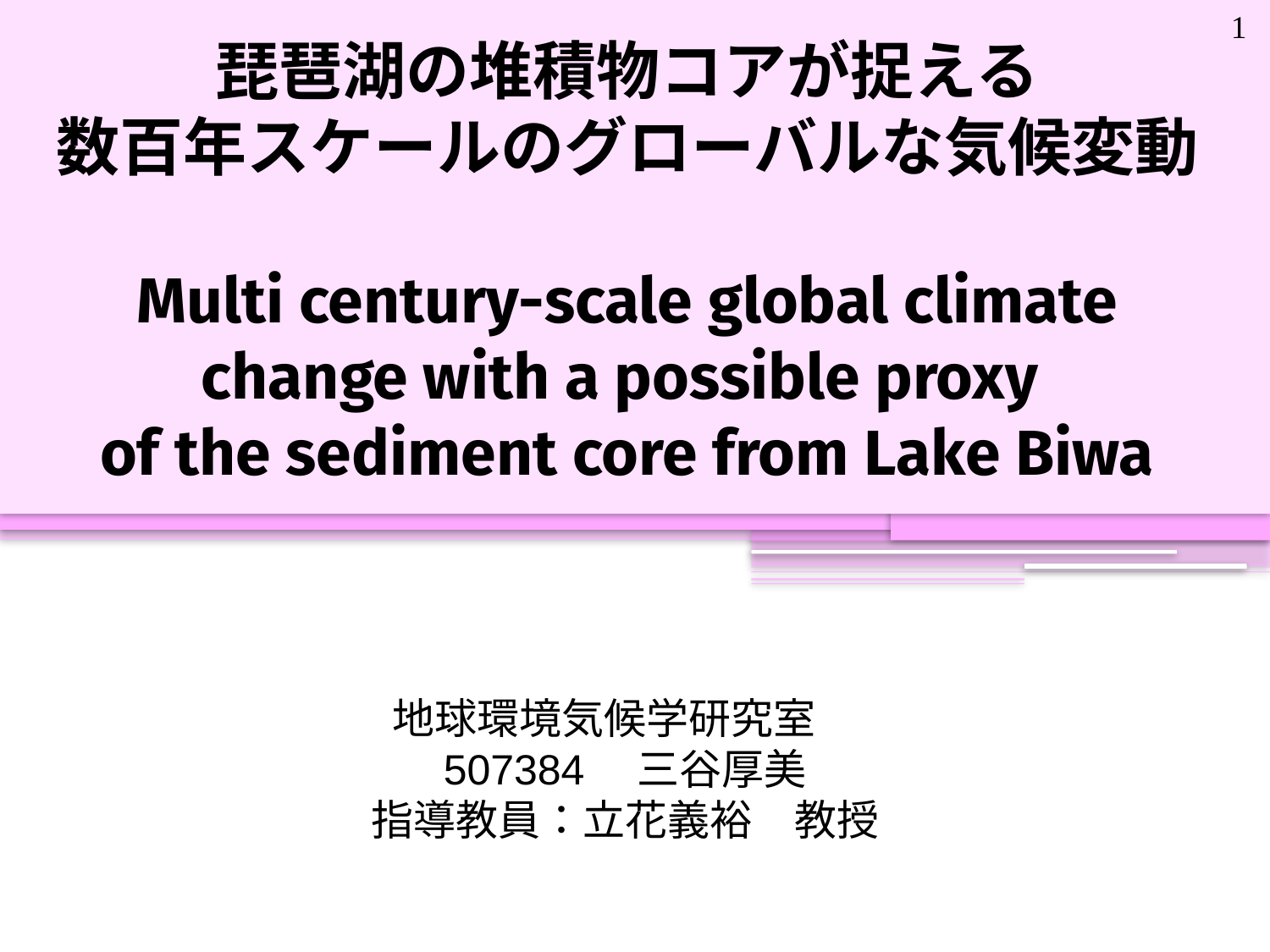

1
# 琵琶湖の堆積物コアが捉える 数百年スケールのグローバルな気候変動 Multi century-scale global climate change with a possible proxy of the sediment core from Lake Biwa
地球環境気候学研究室
507384　三谷厚美
指導教員：立花義裕　教授